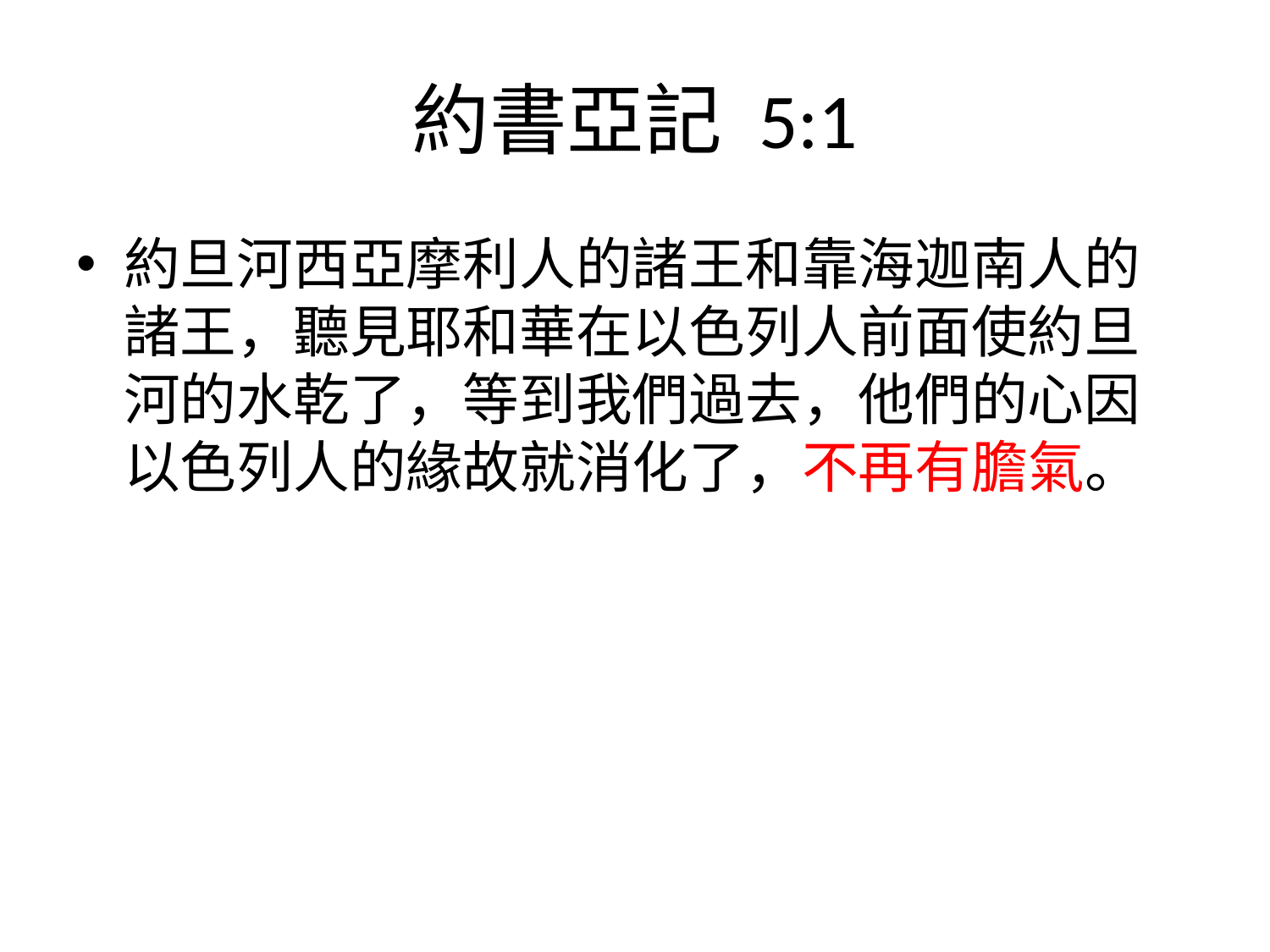

# 約書亞記‬ ‭5:1
約旦河西亞摩利人的諸王和靠海迦南人的諸王，聽見耶和華在以色列人前面使約旦河的水乾了，等到我們過去，他們的心因以色列人的緣故就消化了，不再有膽氣。